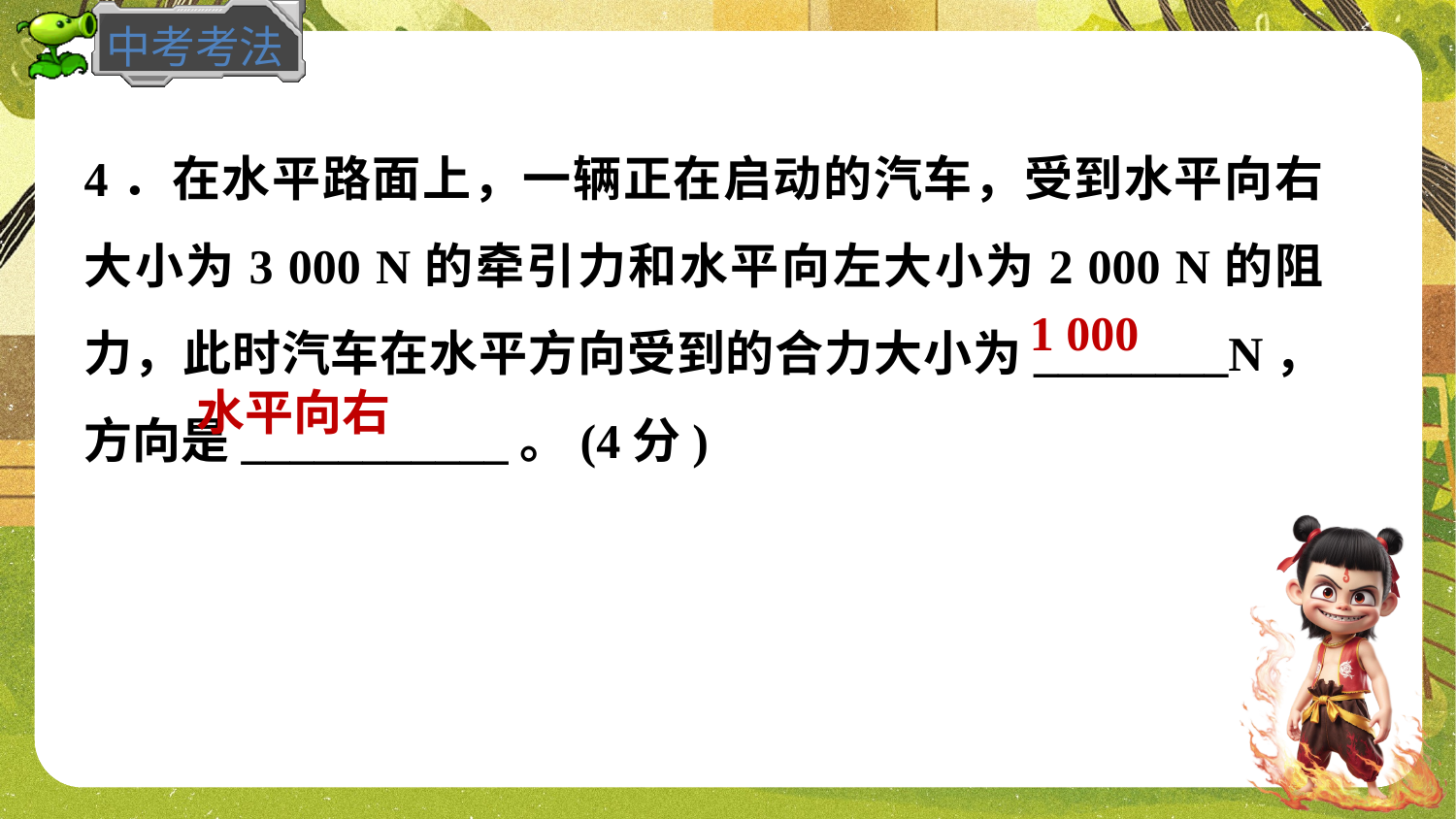

4．在水平路面上，一辆正在启动的汽车，受到水平向右大小为3 000 N的牵引力和水平向左大小为2 000 N的阻力，此时汽车在水平方向受到的合力大小为________N，方向是___________。(4分)
1 000
水平向右